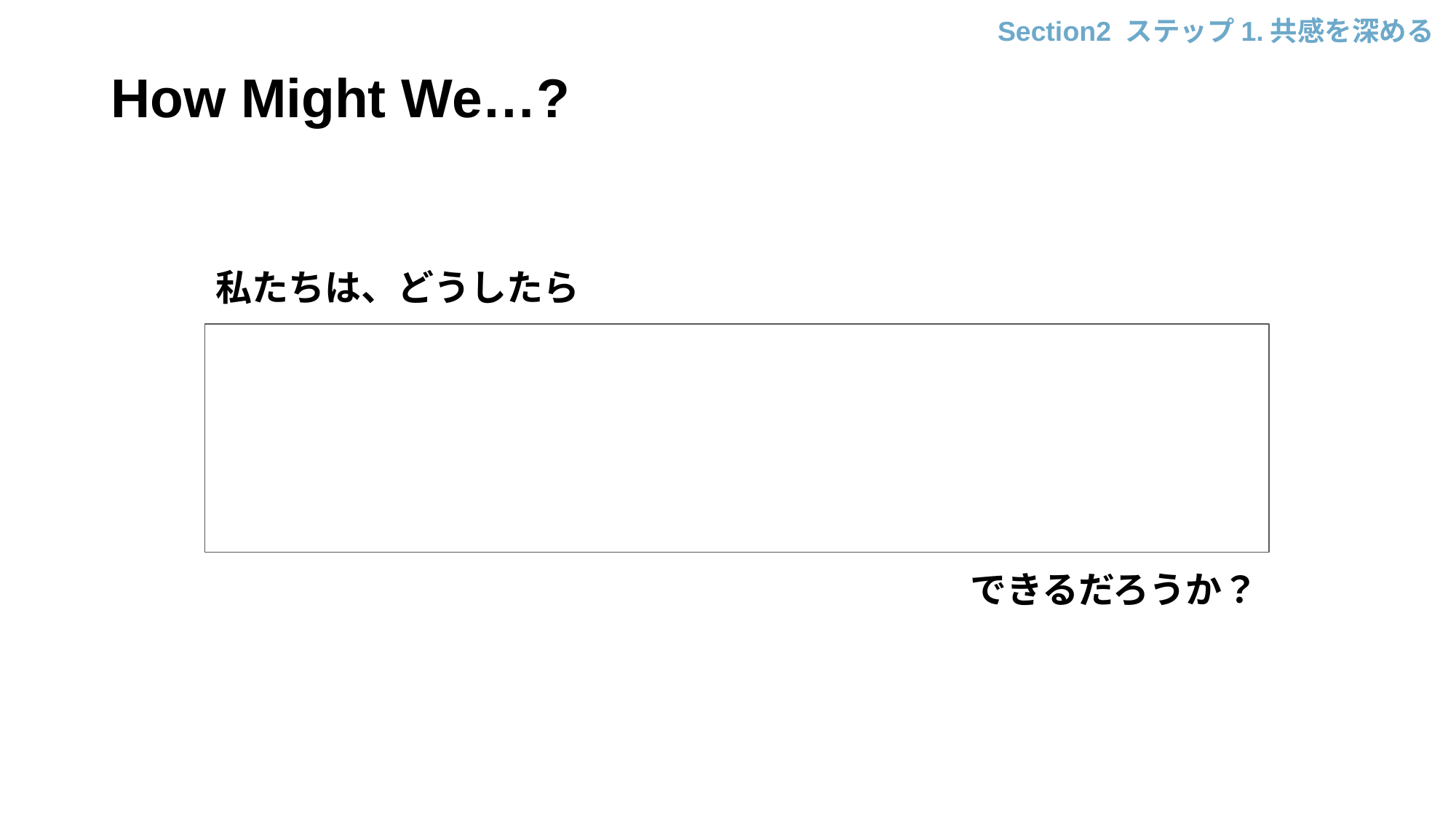

Section2 ステップ1.共感を深める
How Might We…?
私たちは、どうしたら

できるだろうか？